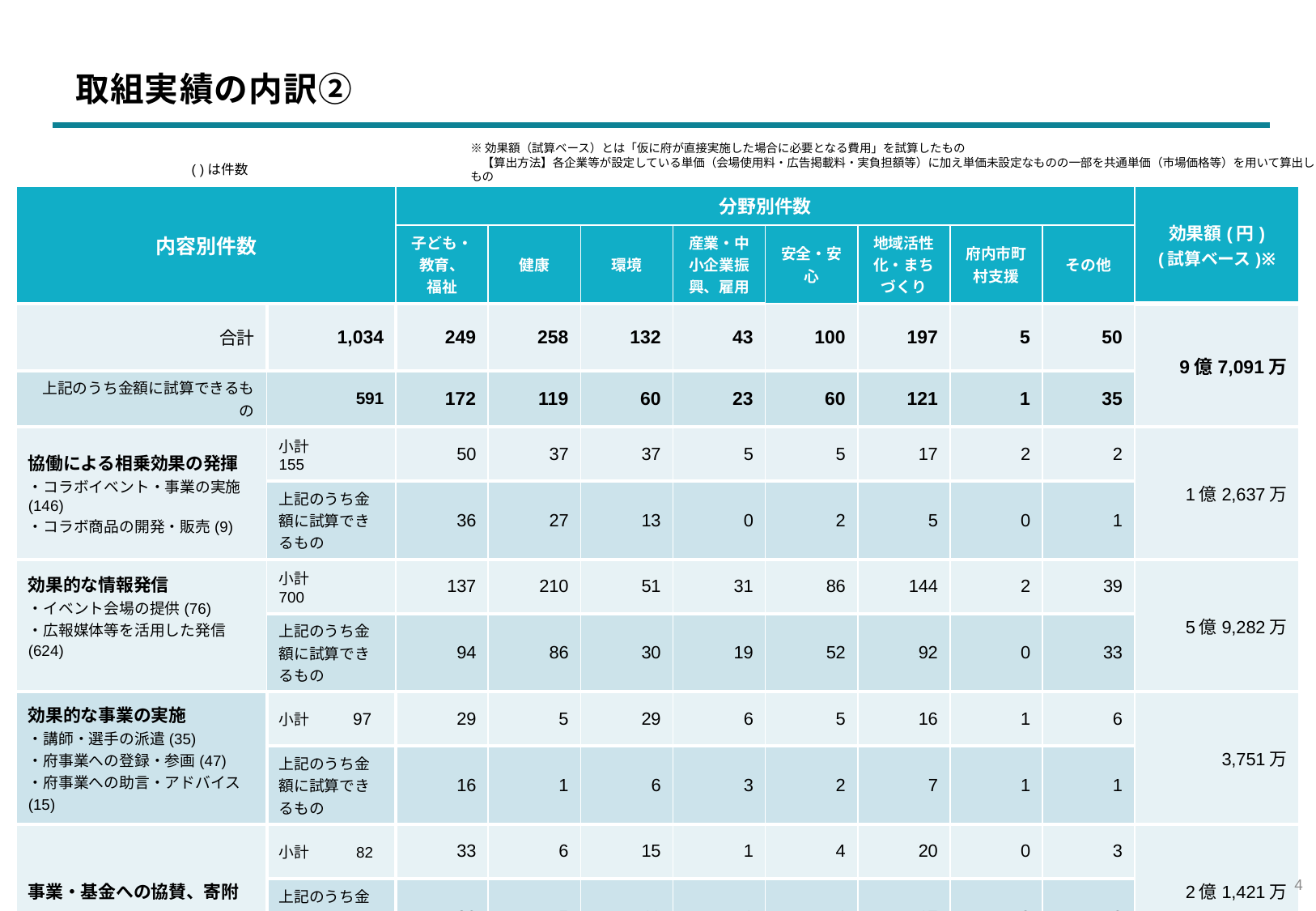

取組実績の内訳②
※効果額（試算ベース）とは「仮に府が直接実施した場合に必要となる費用」を試算したもの
　【算出方法】各企業等が設定している単価（会場使用料・広告掲載料・実負担額等）に加え単価未設定なものの一部を共通単価（市場価格等）を用いて算出したもの
( )は件数
| 内容別件数 |  | 分野別件数 |  |  |  |  |  |  |  | 効果額(円) (試算ベース)※ |
| --- | --- | --- | --- | --- | --- | --- | --- | --- | --- | --- |
|  |  | 子ども・ 教育、 福祉 | 健康 | 環境 | 産業・中小企業振興、雇用 | 安全・安心 | 地域活性化・まちづくり | 府内市町村支援 | その他 |  |
| 合計 | 1,034 | 249 | 258 | 132 | 43 | 100 | 197 | 5 | 50 | 9億7,091万 |
| 上記のうち金額に試算できるもの | 591 | 172 | 119 | 60 | 23 | 60 | 121 | 1 | 35 |  |
| 協働による相乗効果の発揮 ・コラボイベント・事業の実施(146) ・コラボ商品の開発・販売(9) | 小計　　　 155 | 50 | 37 | 37 | 5 | 5 | 17 | 2 | 2 | 1億2,637万 |
|  | 上記のうち金額に試算できるもの | 36 | 27 | 13 | 0 | 2 | 5 | 0 | 1 |  |
| 効果的な情報発信 ・イベント会場の提供(76) ・広報媒体等を活用した発信(624) | 小計　　　 700 | 137 | 210 | 51 | 31 | 86 | 144 | 2 | 39 | 5億9,282万 |
|  | 上記のうち金額に試算できるもの | 94 | 86 | 30 | 19 | 52 | 92 | 0 | 33 |  |
| 効果的な事業の実施 ・講師・選手の派遣(35) ・府事業への登録・参画(47) ・府事業への助言・アドバイス(15) | 小計 　97 | 29 | 5 | 29 | 6 | 5 | 16 | 1 | 6 | 3,751万 |
|  | 上記のうち金額に試算できるもの | 16 | 1 | 6 | 3 | 2 | 7 | 1 | 1 |  |
| 事業・基金への協賛、寄附 | 小計　 82 | 33 | 6 | 15 | 1 | 4 | 20 | 0 | 3 | 2億1,421万 |
|  | 上記のうち金額に試算できるもの | 26 | 5 | 11 | 1 | 4 | 17 | 0 | 0 |  |
4